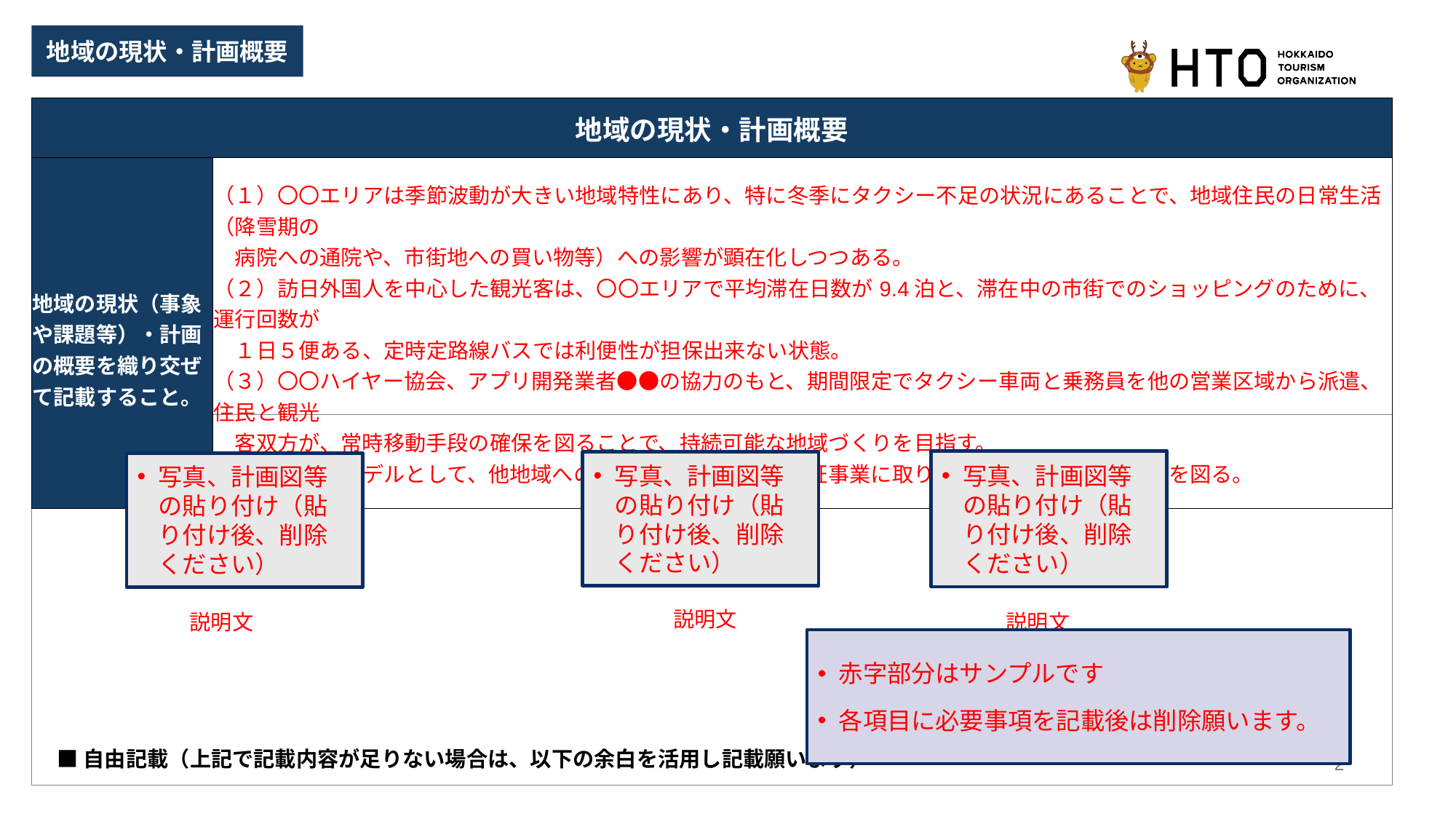

地域の現状・計画概要
| 地域の現状・計画概要 |  |
| --- | --- |
| 地域の現状（事象や課題等）・計画の概要を織り交ぜて記載すること。 | （１）〇〇エリアは季節波動が大きい地域特性にあり、特に冬季にタクシー不足の状況にあることで、地域住民の日常生活（降雪期の 　病院への通院や、市街地への買い物等）への影響が顕在化しつつある。 （２）訪日外国人を中心した観光客は、〇〇エリアで平均滞在日数が9.4泊と、滞在中の市街でのショッピングのために、運行回数が 　１日５便ある、定時定路線バスでは利便性が担保出来ない状態。 （３）〇〇ハイヤー協会、アプリ開発業者●●の協力のもと、期間限定でタクシー車両と乗務員を他の営業区域から派遣、住民と観光 　客双方が、常時移動手段の確保を図ることで、持続可能な地域づくりを目指す。 （４）先駆的モデルとして、他地域への横展開も視野に、本実証事業に取り組み、地域経済の活性化を図る。 |

写真、計画図等の貼り付け（貼り付け後、削除ください）
写真、計画図等の貼り付け（貼り付け後、削除ください）
写真、計画図等の貼り付け（貼り付け後、削除ください）
説明文
説明文
説明文
赤字部分はサンプルです
各項目に必要事項を記載後は削除願います。
■自由記載（上記で記載内容が足りない場合は、以下の余白を活用し記載願います）

2